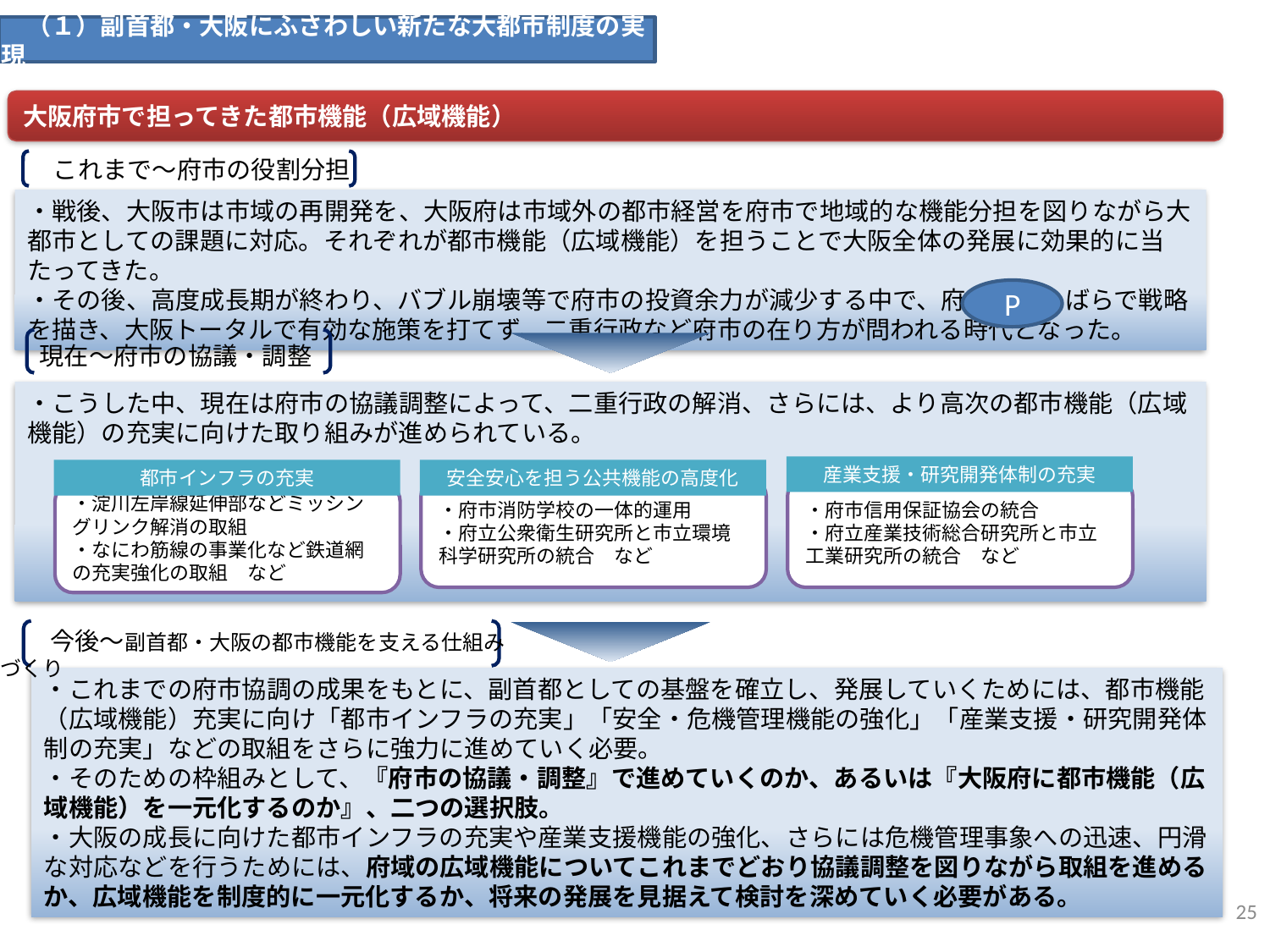

（１）副首都・大阪にふさわしい新たな大都市制度の実現
大阪府市で担ってきた都市機能（広域機能）
　これまで～府市の役割分担

・戦後、大阪市は市域の再開発を、大阪府は市域外の都市経営を府市で地域的な機能分担を図りながら大都市としての課題に対応。それぞれが都市機能（広域機能）を担うことで大阪全体の発展に効果的に当たってきた。
・その後、高度成長期が終わり、バブル崩壊等で府市の投資余力が減少する中で、府市がばらばらで戦略を描き、大阪トータルで有効な施策を打てず、二重行政など府市の在り方が問われる時代となった。
P

現在～府市の協議・調整
・こうした中、現在は府市の協議調整によって、二重行政の解消、さらには、より高次の都市機能（広域機能）の充実に向けた取り組みが進められている。

産業支援・研究開発体制の充実
都市インフラの充実
安全安心を担う公共機能の高度化
・府市消防学校の一体的運用
・府立公衆衛生研究所と市立環境科学研究所の統合　など
・府市信用保証協会の統合
・府立産業技術総合研究所と市立工業研究所の統合　など
・淀川左岸線延伸部などミッシングリンク解消の取組
・なにわ筋線の事業化など鉄道網の充実強化の取組　など
　　今後～副首都・大阪の都市機能を支える仕組みづくり

・これまでの府市協調の成果をもとに、副首都としての基盤を確立し、発展していくためには、都市機能（広域機能）充実に向け「都市インフラの充実」「安全・危機管理機能の強化」「産業支援・研究開発体制の充実」などの取組をさらに強力に進めていく必要。
・そのための枠組みとして、『府市の協議・調整』で進めていくのか、あるいは『大阪府に都市機能（広域機能）を一元化するのか』、二つの選択肢。
・大阪の成長に向けた都市インフラの充実や産業支援機能の強化、さらには危機管理事象への迅速、円滑な対応などを行うためには、府域の広域機能についてこれまでどおり協議調整を図りながら取組を進めるか、広域機能を制度的に一元化するか、将来の発展を見据えて検討を深めていく必要がある。
25